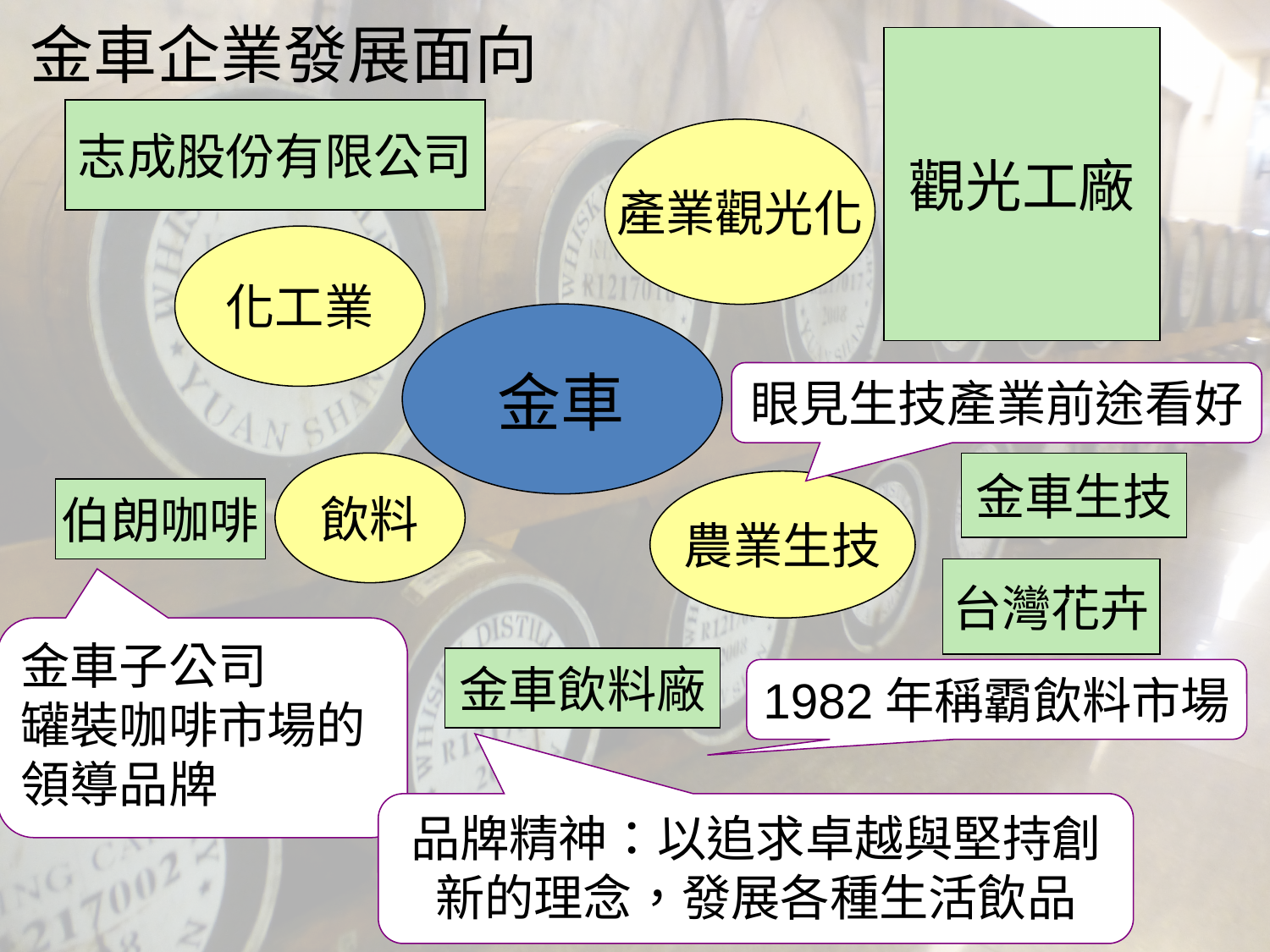

金車企業發展面向
觀光工廠
養蝦場
志成股份有限公司
產業觀光化
蘭花園
化工業
威士忌酒廠

眼見生技產業前途看好
金車
飲料
金車生技
農業生技
伯朗咖啡

台灣花卉
金車子公司
罐裝咖啡市場的領導品牌
金車飲料廠
1982年稱霸飲料市場
品牌精神：以追求卓越與堅持創新的理念，發展各種生活飲品